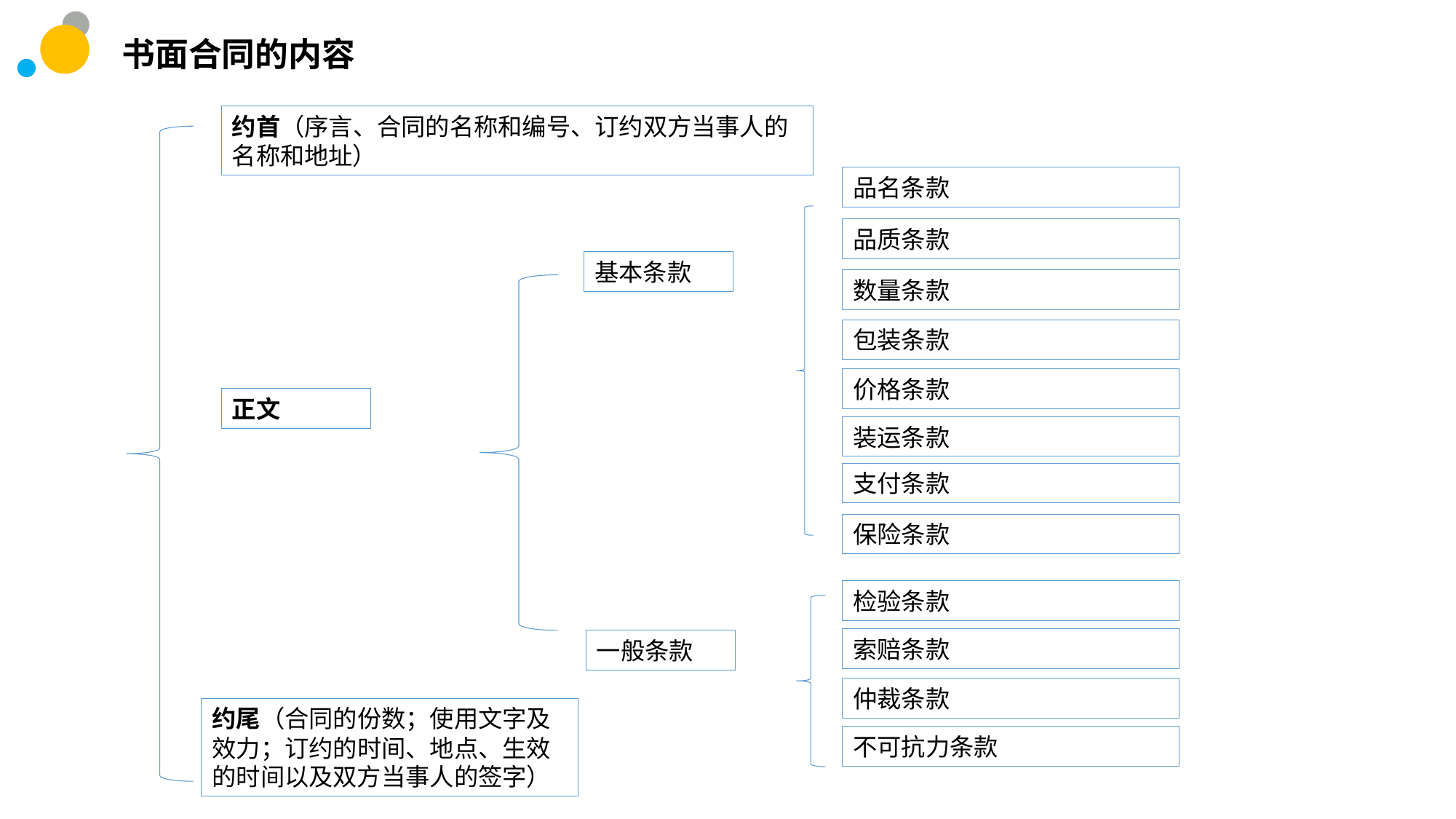

书面合同的内容
约首（序言、合同的名称和编号、订约双方当事人的名称和地址）

品名条款

品质条款
基本条款
数量条款

包装条款
价格条款
正文
装运条款
支付条款
保险条款
检验条款

索赔条款
一般条款
仲裁条款
约尾（合同的份数；使用文字及效力；订约的时间、地点、生效的时间以及双方当事人的签字）
不可抗力条款